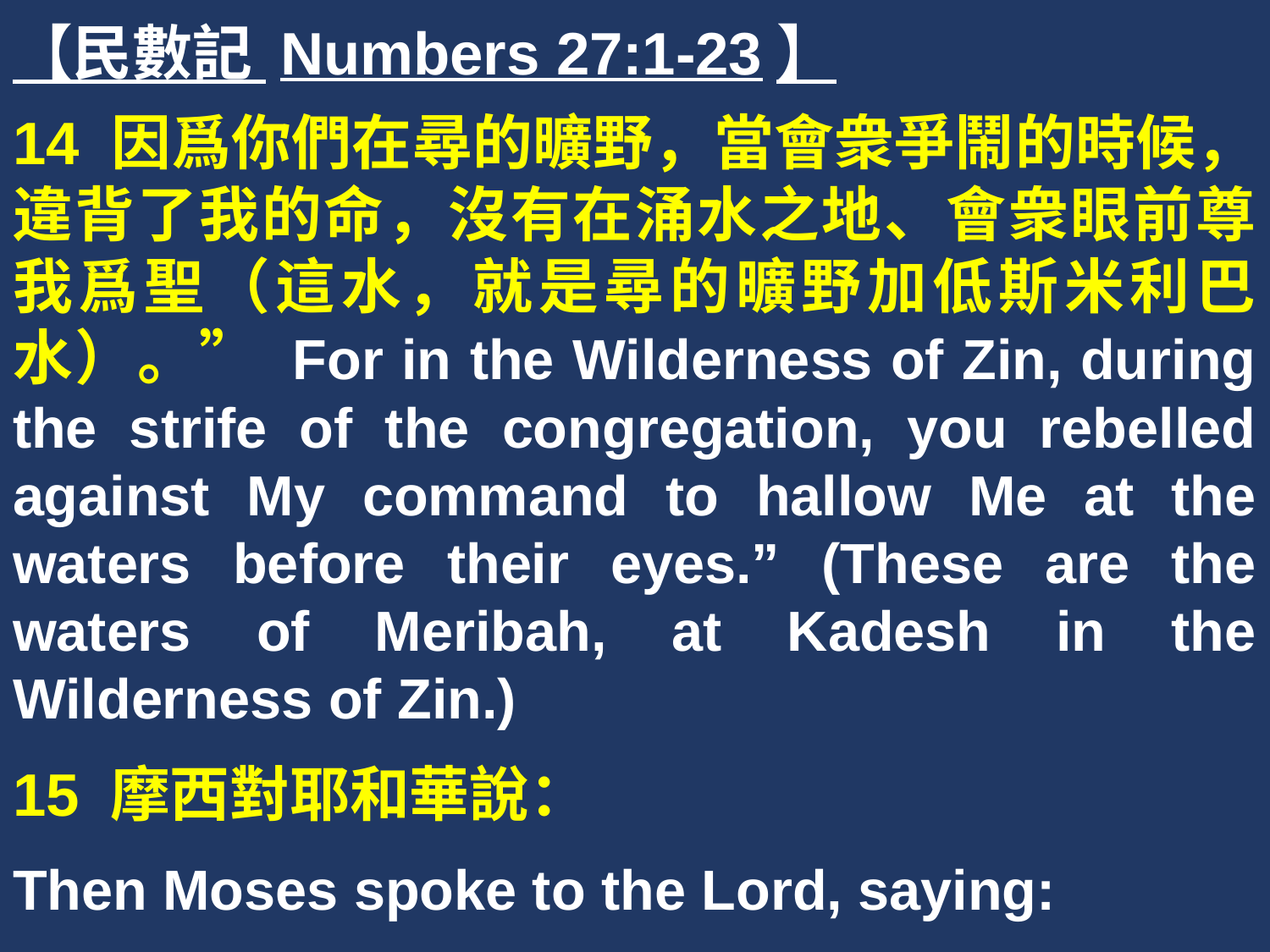

【民數記 Numbers 27:1-23】
14 因爲你們在尋的曠野，當會衆爭鬧的時候，違背了我的命，沒有在涌水之地、會衆眼前尊我爲聖（這水，就是尋的曠野加低斯米利巴水）。” For in the Wilderness of Zin, during the strife of the congregation, you rebelled against My command to hallow Me at the waters before their eyes.” (These are the waters of Meribah, at Kadesh in the Wilderness of Zin.)
15 摩西對耶和華說：
Then Moses spoke to the Lord, saying: